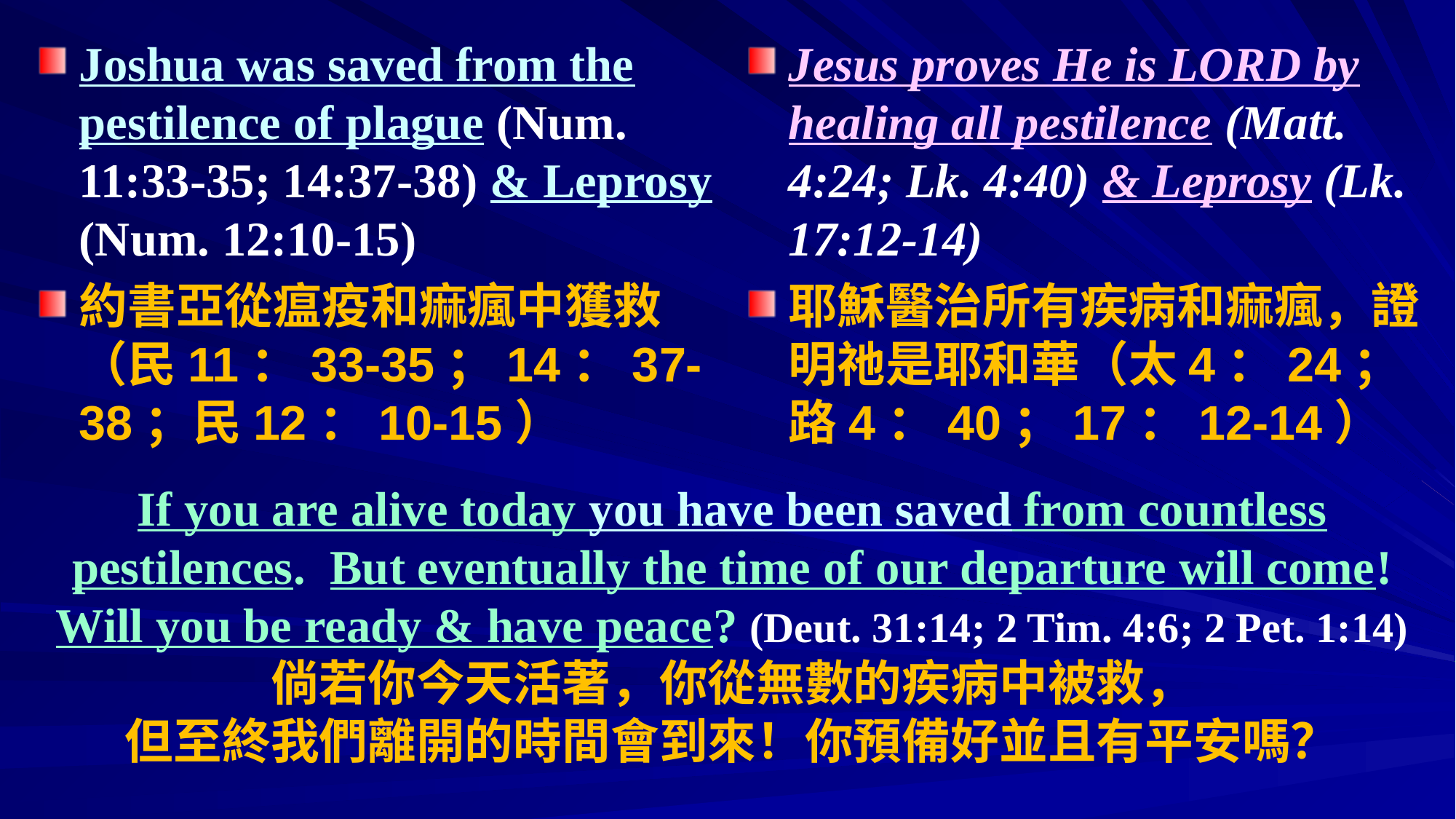

Joshua was saved from the pestilence of plague (Num. 11:33-35; 14:37-38) & Leprosy (Num. 12:10-15)
約書亞從瘟疫和痲瘋中獲救（民11：33-35；14：37-38；民12：10-15）

Jesus proves He is LORD by healing all pestilence (Matt. 4:24; Lk. 4:40) & Leprosy (Lk. 17:12-14)
耶穌醫治所有疾病和痲瘋，證明祂是耶和華（太4：24；路4：40；17：12-14）
# If you are alive today you have been saved from countless pestilences.  But eventually the time of our departure will come! Will you be ready & have peace? (Deut. 31:14; 2 Tim. 4:6; 2 Pet. 1:14) 倘若你今天活著，你從無數的疾病中被救， 但至終我們離開的時間會到來！你預備好並且有平安嗎？